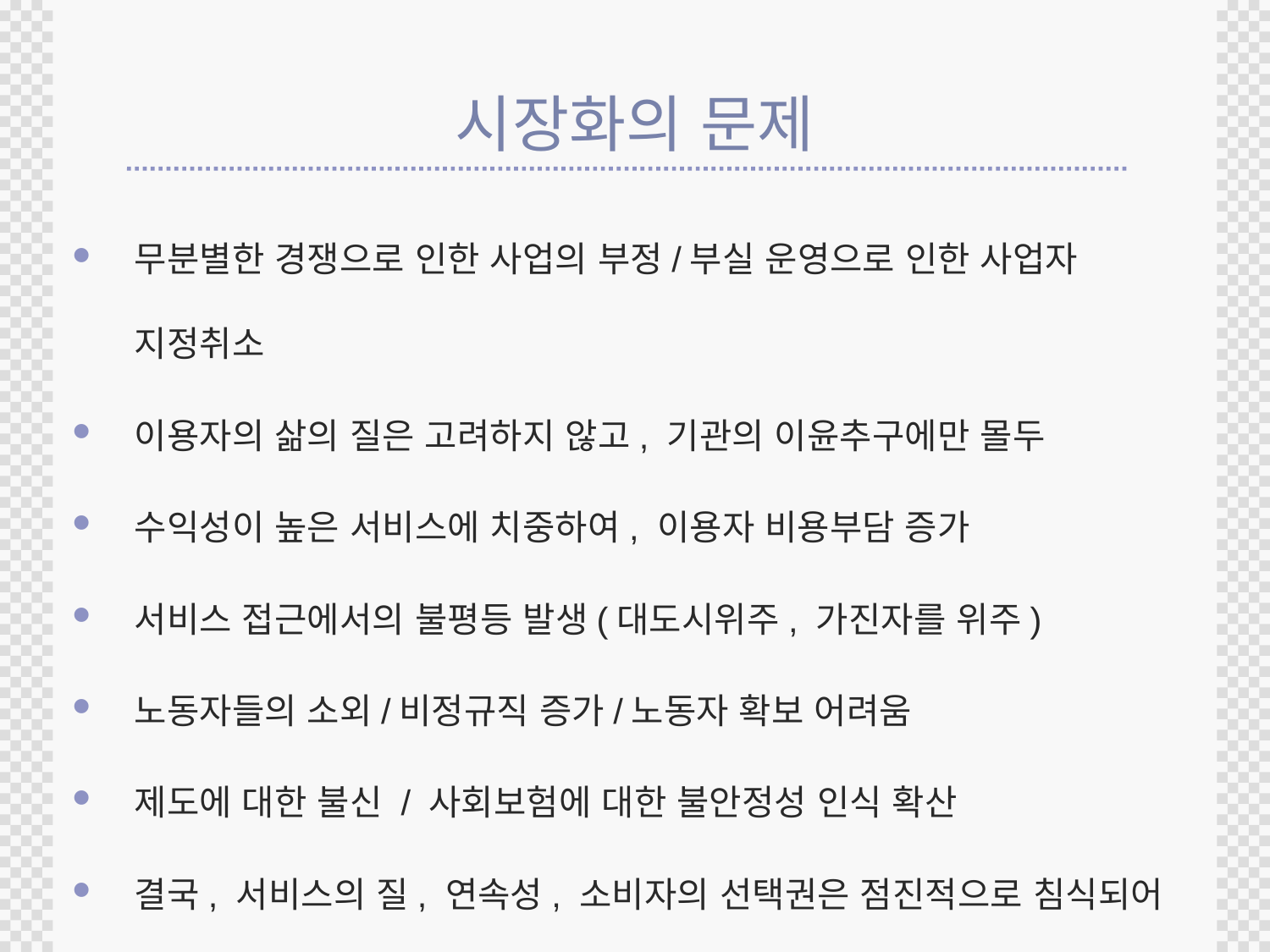

# 시장화의 문제
무분별한 경쟁으로 인한 사업의 부정/부실 운영으로 인한 사업자 지정취소
이용자의 삶의 질은 고려하지 않고, 기관의 이윤추구에만 몰두
수익성이 높은 서비스에 치중하여, 이용자 비용부담 증가
서비스 접근에서의 불평등 발생(대도시위주, 가진자를 위주)
노동자들의 소외/비정규직 증가/노동자 확보 어려움
제도에 대한 불신 / 사회보험에 대한 불안정성 인식 확산
결국, 서비스의 질, 연속성, 소비자의 선택권은 점진적으로 침식되어 감